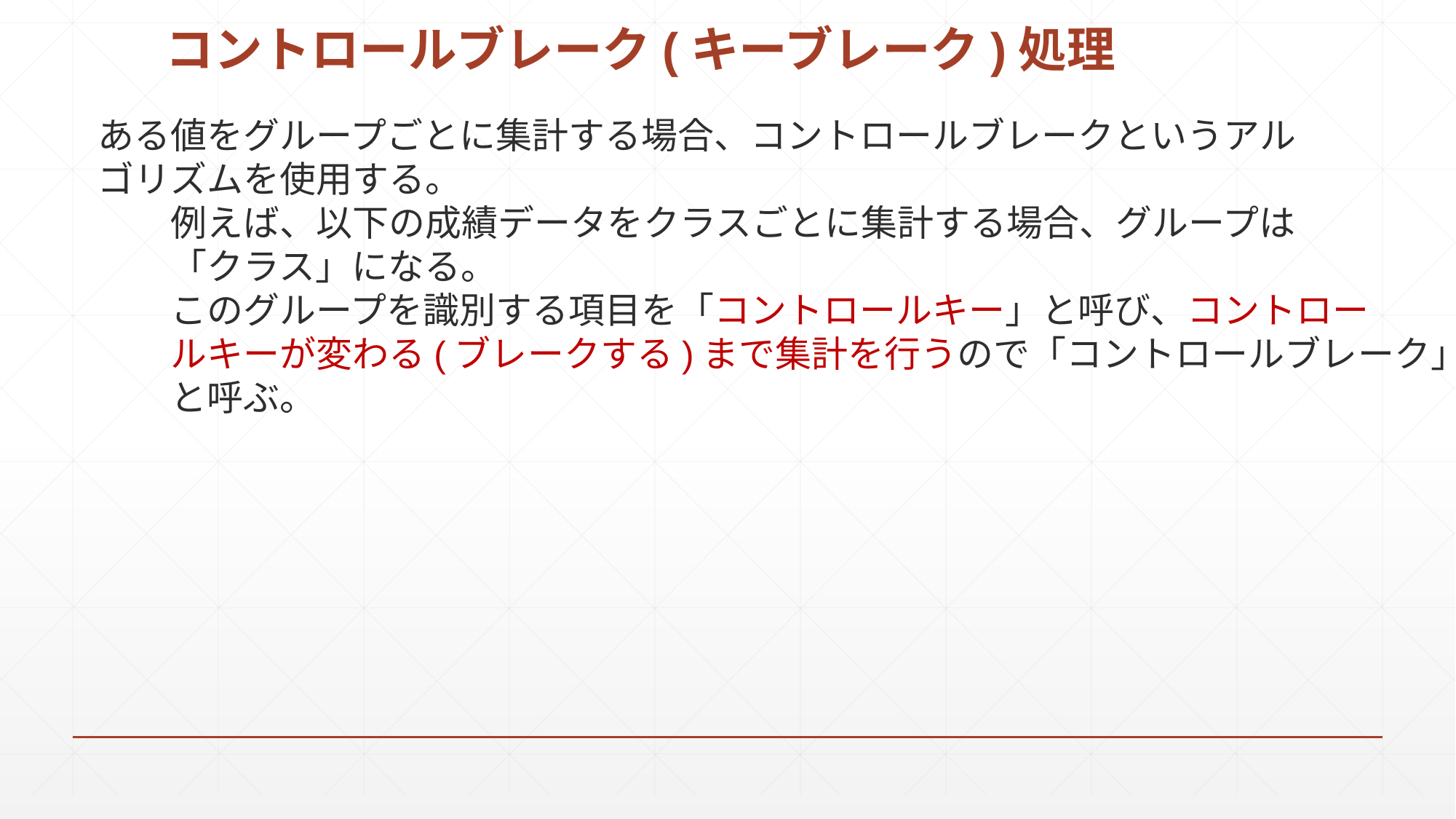

# コントロールブレーク(キーブレーク)処理
ある値をグループごとに集計する場合、コントロールブレークというアル
ゴリズムを使用する。
　　例えば、以下の成績データをクラスごとに集計する場合、グループは
　　「クラス」になる。
　　このグループを識別する項目を「コントロールキー」と呼び、コントロー
　　ルキーが変わる(ブレークする)まで集計を行うので「コントロールブレーク」
　　と呼ぶ。